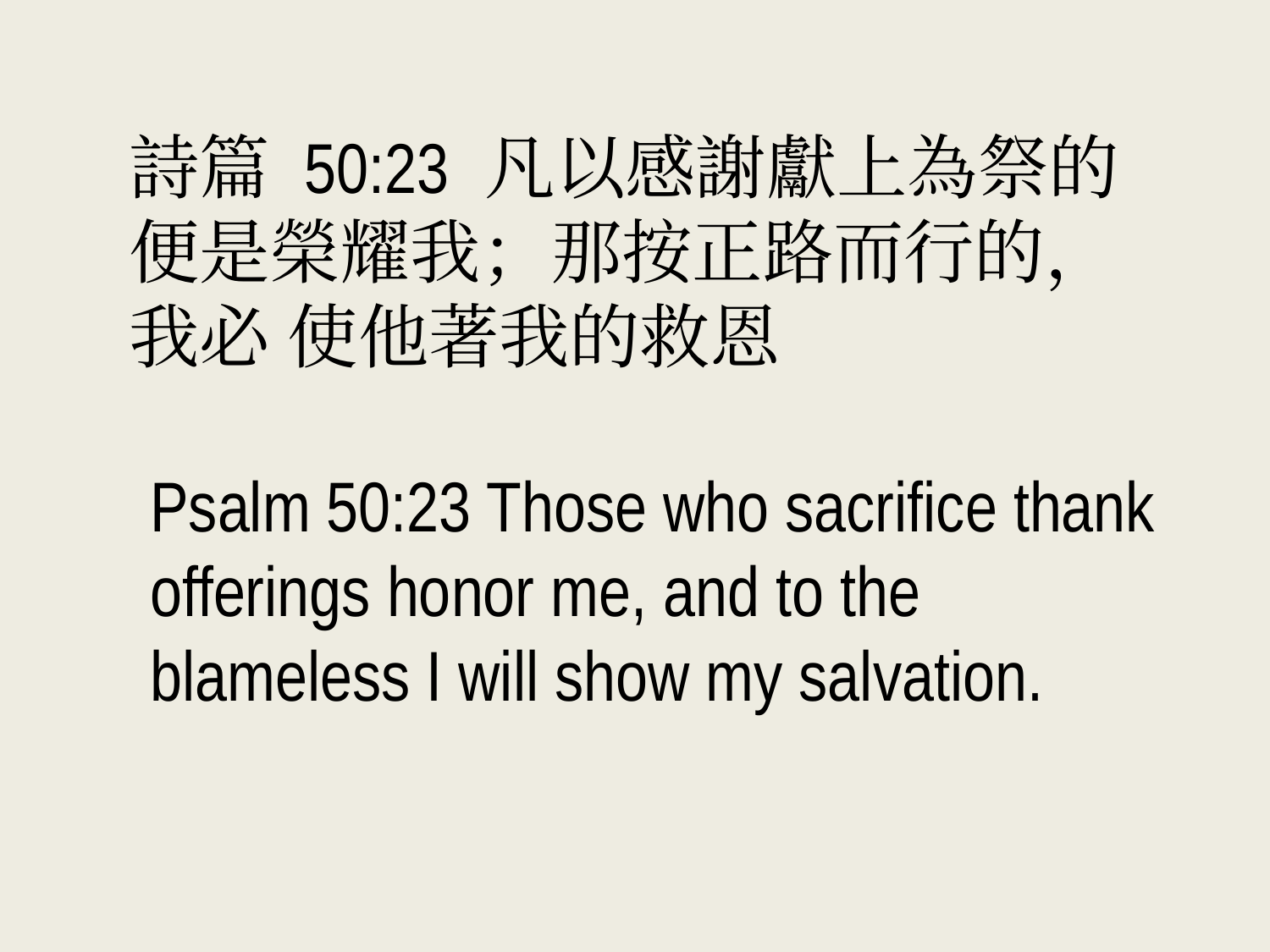

詩篇 50:23 凡以感謝獻上為祭的便是榮耀我；那按正路而行的，我必 使他著我的救恩
Psalm 50:23 Those who sacrifice thank offerings honor me, and to the blameless I will show my salvation.